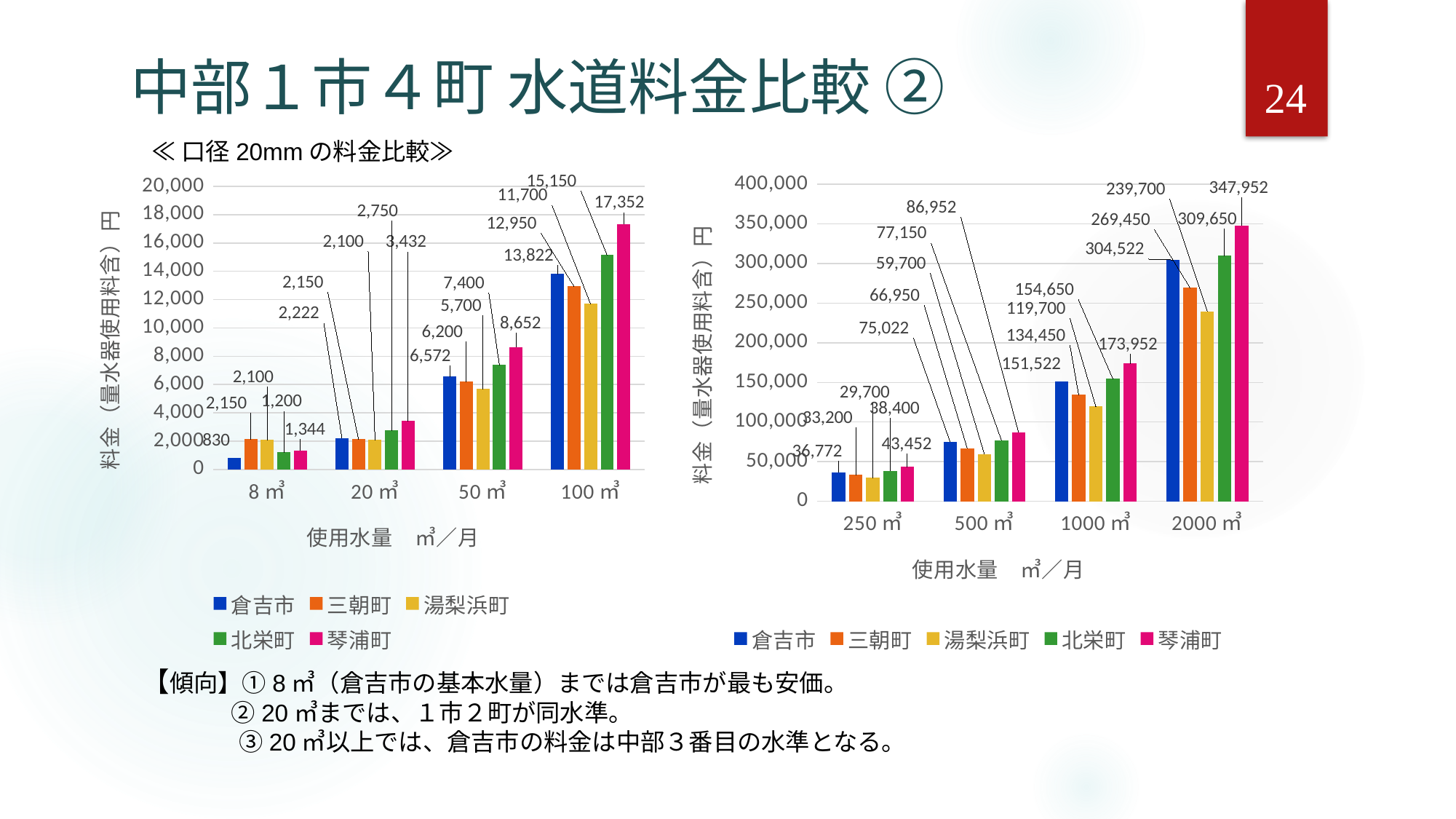

中部１市４町 水道料金比較 ②
24
≪口径20mmの料金比較≫

### Chart

| Category | 倉吉市 | 三朝町 | 湯梨浜町 | 北栄町 | 琴浦町 |
|---|---|---|---|---|---|
| 8㎥ | 830.0 | 2150.0 | 2100.0 | 1200.0 | 1344.0 |
| 20㎥ | 2222.0 | 2150.0 | 2100.0 | 2750.0 | 3432.0 |
| 50㎥ | 6572.0 | 6200.0 | 5700.0 | 7400.0 | 8652.0 |
| 100㎥ | 13822.0 | 12950.0 | 11700.0 | 15150.0 | 17352.0 |

### Chart

| Category | 倉吉市 | 三朝町 | 湯梨浜町 | 北栄町 | 琴浦町 |
|---|---|---|---|---|---|
| 250㎥ | 36772.0 | 33200.0 | 29700.0 | 38400.0 | 43452.0 |
| 500㎥ | 75022.0 | 66950.0 | 59700.0 | 77150.0 | 86952.0 |
| 1000㎥ | 151522.0 | 134450.0 | 119700.0 | 154650.0 | 173952.0 |
| 2000㎥ | 304522.0 | 269450.0 | 239700.0 | 309650.0 | 347952.0 |
【傾向】①8㎥（倉吉市の基本水量）までは倉吉市が最も安価。
　　　   ②20㎥までは、１市２町が同水準。
　　　　③20㎥以上では、倉吉市の料金は中部３番目の水準となる。